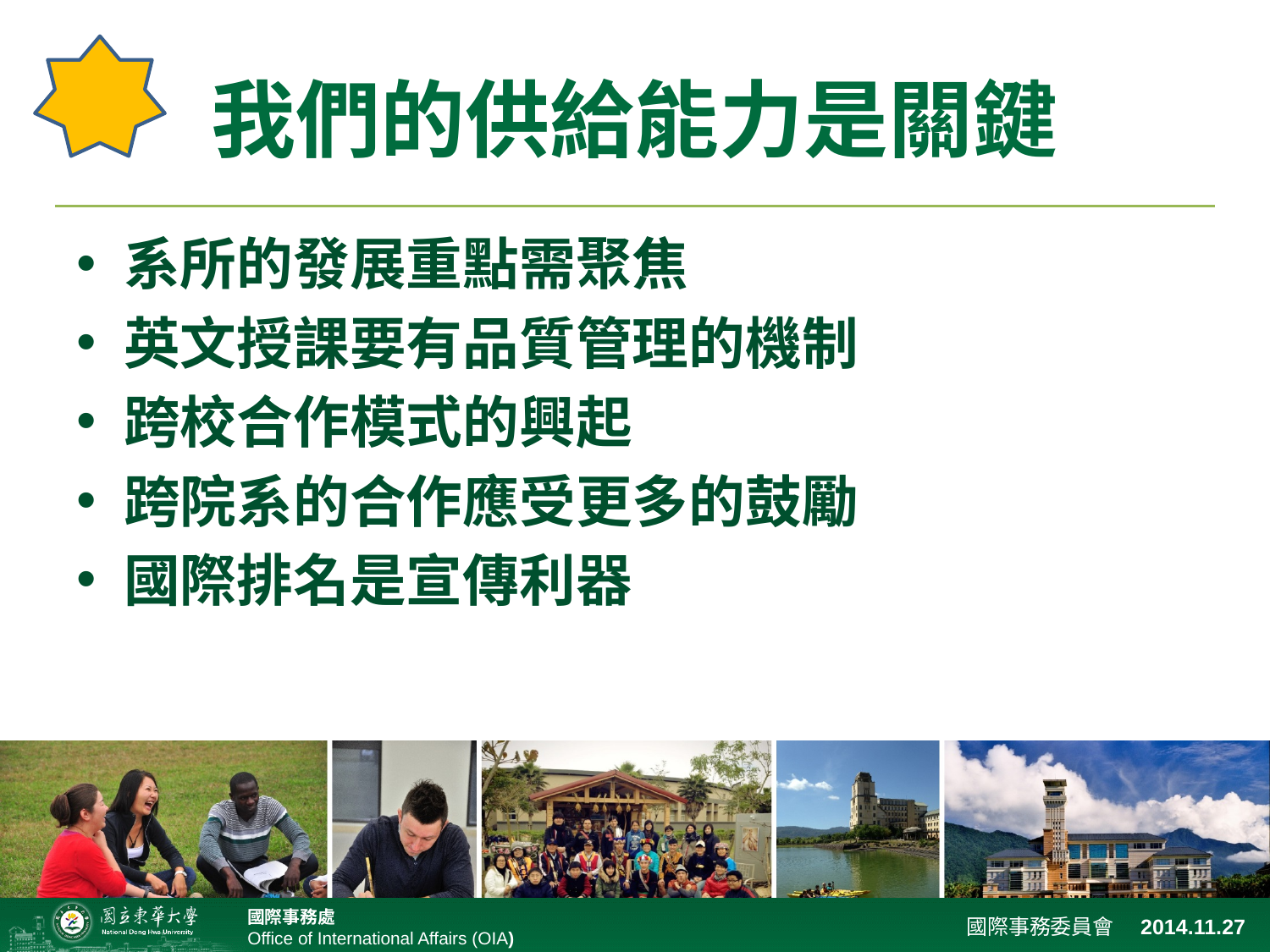

# 我們的供給能力是關鍵
系所的發展重點需聚焦
英文授課要有品質管理的機制
跨校合作模式的興起
跨院系的合作應受更多的鼓勵
國際排名是宣傳利器